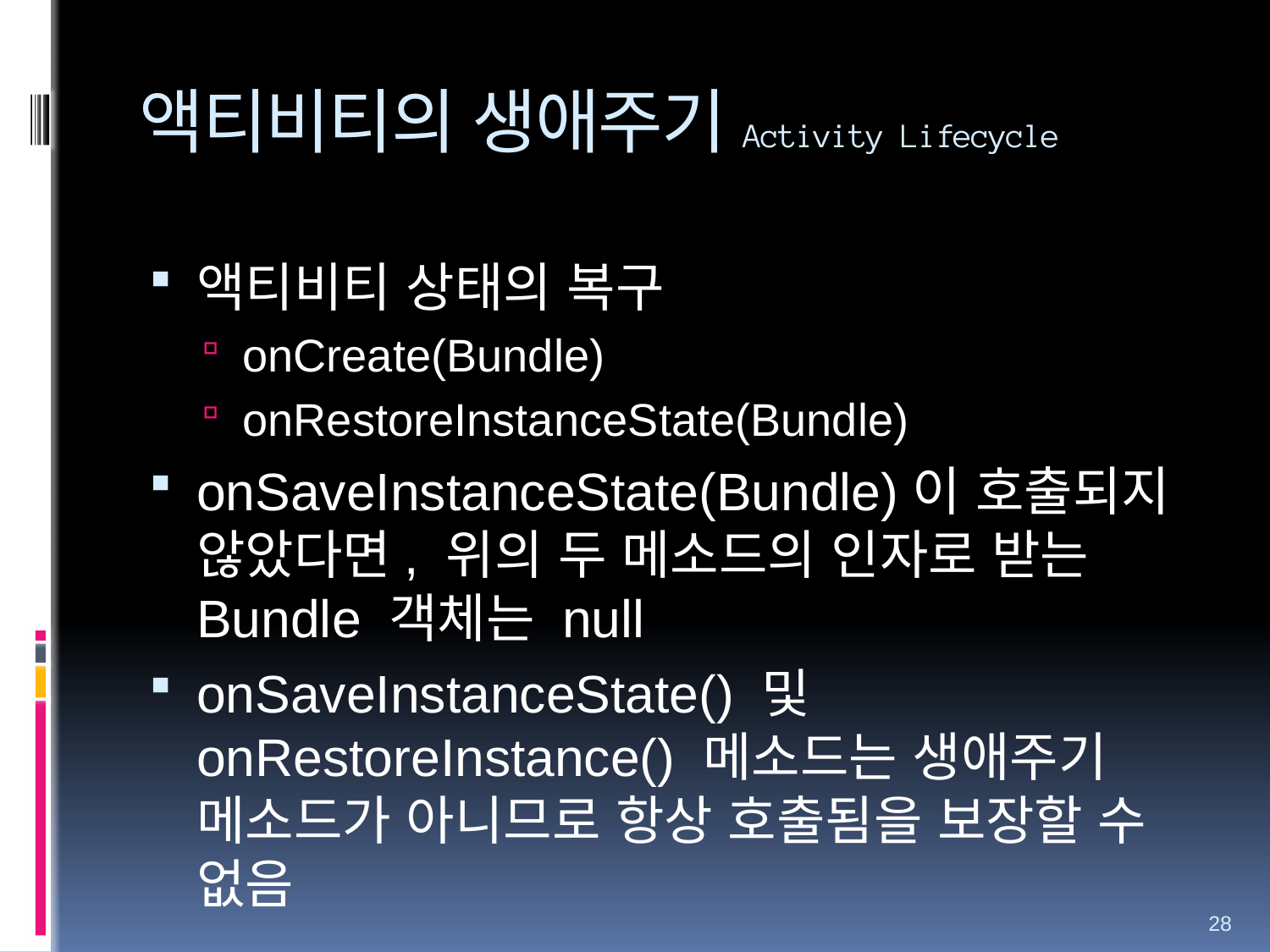

# 액티비티의 생애주기Activity Lifecycle
액티비티 상태의 복구
onCreate(Bundle)
onRestoreInstanceState(Bundle)
onSaveInstanceState(Bundle)이 호출되지 않았다면, 위의 두 메소드의 인자로 받는 Bundle 객체는 null
onSaveInstanceState() 및 onRestoreInstance() 메소드는 생애주기 메소드가 아니므로 항상 호출됨을 보장할 수 없음
28